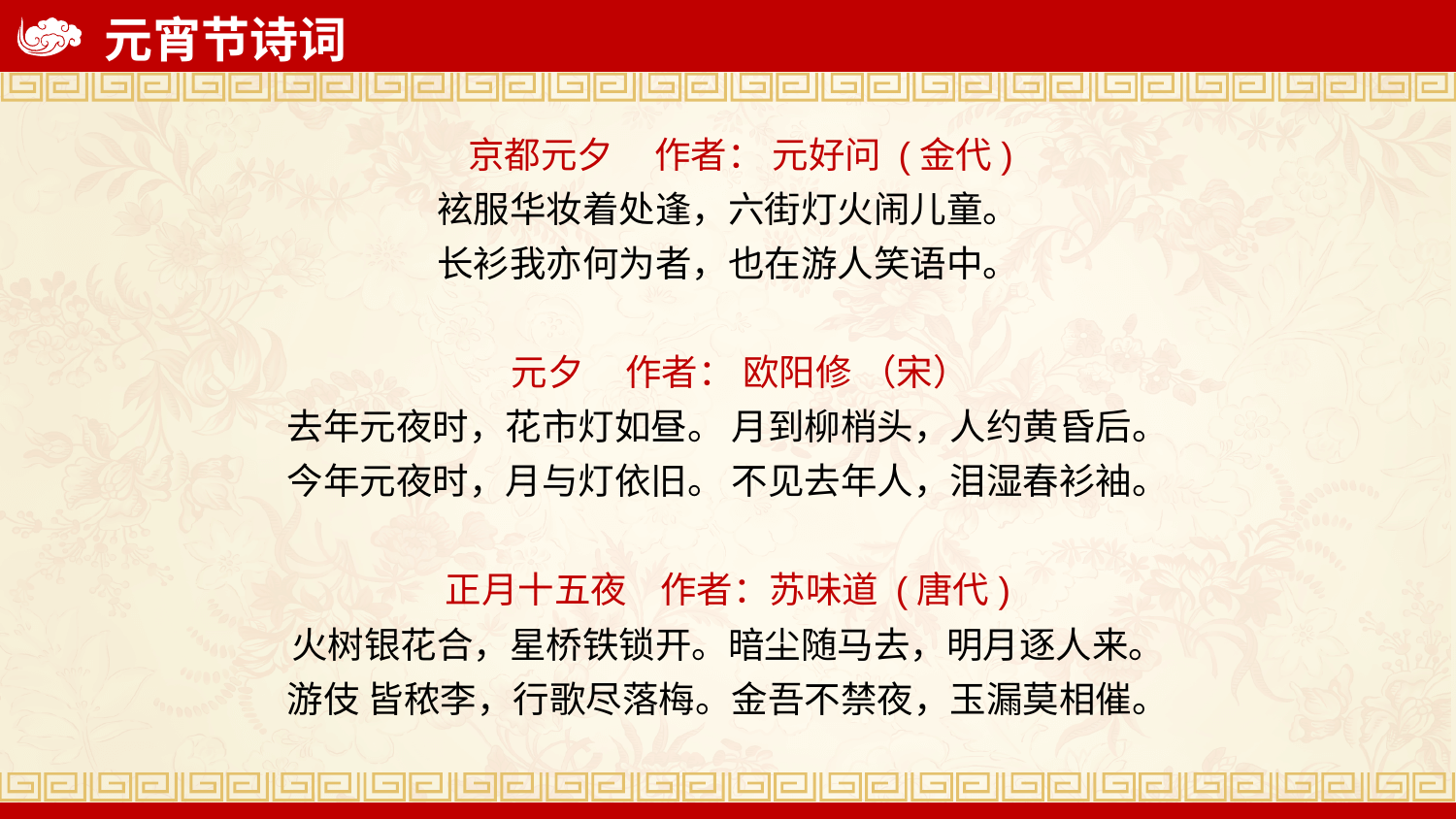

元宵节诗词

  京都元夕     作者： 元好问 (金代)
袨服华妆着处逢，六街灯火闹儿童。
长衫我亦何为者，也在游人笑语中。

  元夕     作者： 欧阳修 （宋）
去年元夜时，花市灯如昼。 月到柳梢头，人约黄昏后。
今年元夜时，月与灯依旧。 不见去年人，泪湿春衫袖。

正月十五夜    作者：苏味道 (唐代)
火树银花合，星桥铁锁开。暗尘随马去，明月逐人来。
游伎 皆秾李，行歌尽落梅。金吾不禁夜，玉漏莫相催。